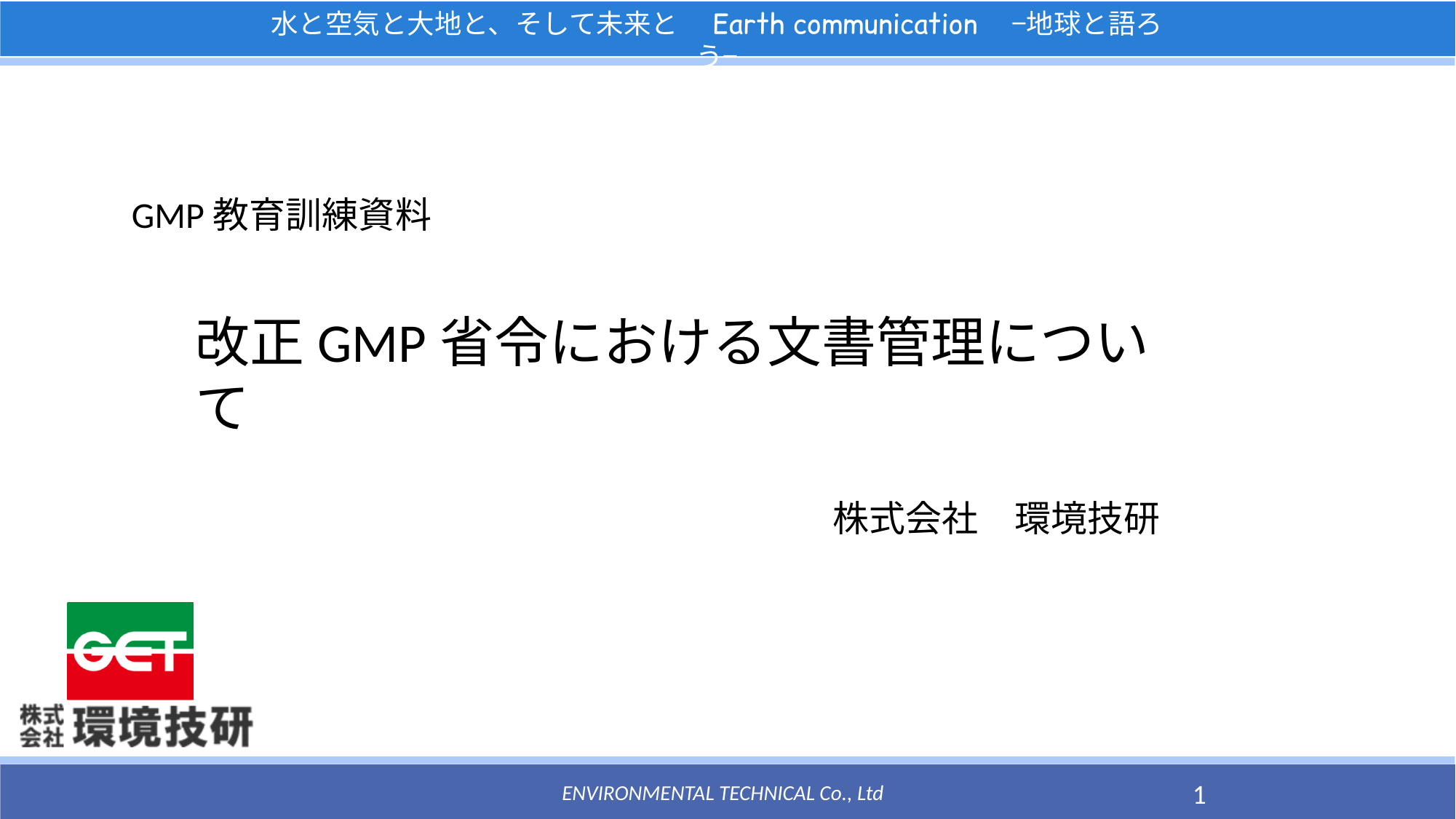

GMP教育訓練資料
改正GMP省令における文書管理について
株式会社　環境技研
ENVIRONMENTAL TECHNICAL Co., Ltd
1